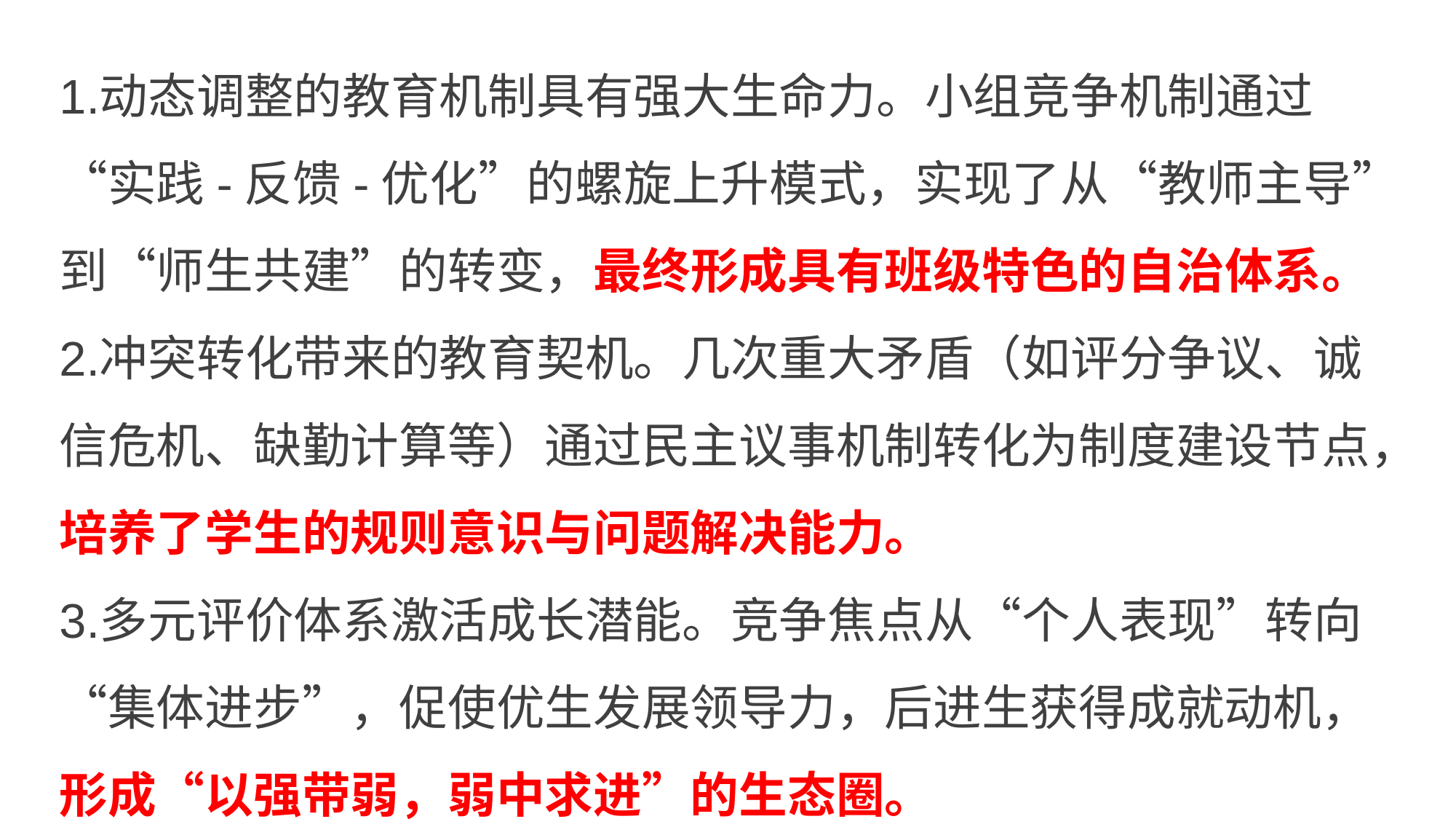

动态调整的教育机制具有强大生命力。小组竞争机制通过“实践-反馈-优化”的螺旋上升模式，实现了从“教师主导”到“师生共建”的转变，最终形成具有班级特色的自治体系。
冲突转化带来的教育契机。几次重大矛盾（如评分争议、诚信危机、缺勤计算等）通过民主议事机制转化为制度建设节点，培养了学生的规则意识与问题解决能力。
多元评价体系激活成长潜能。竞争焦点从“个人表现”转向“集体进步”，促使优生发展领导力，后进生获得成就动机，形成“以强带弱，弱中求进”的生态圈。